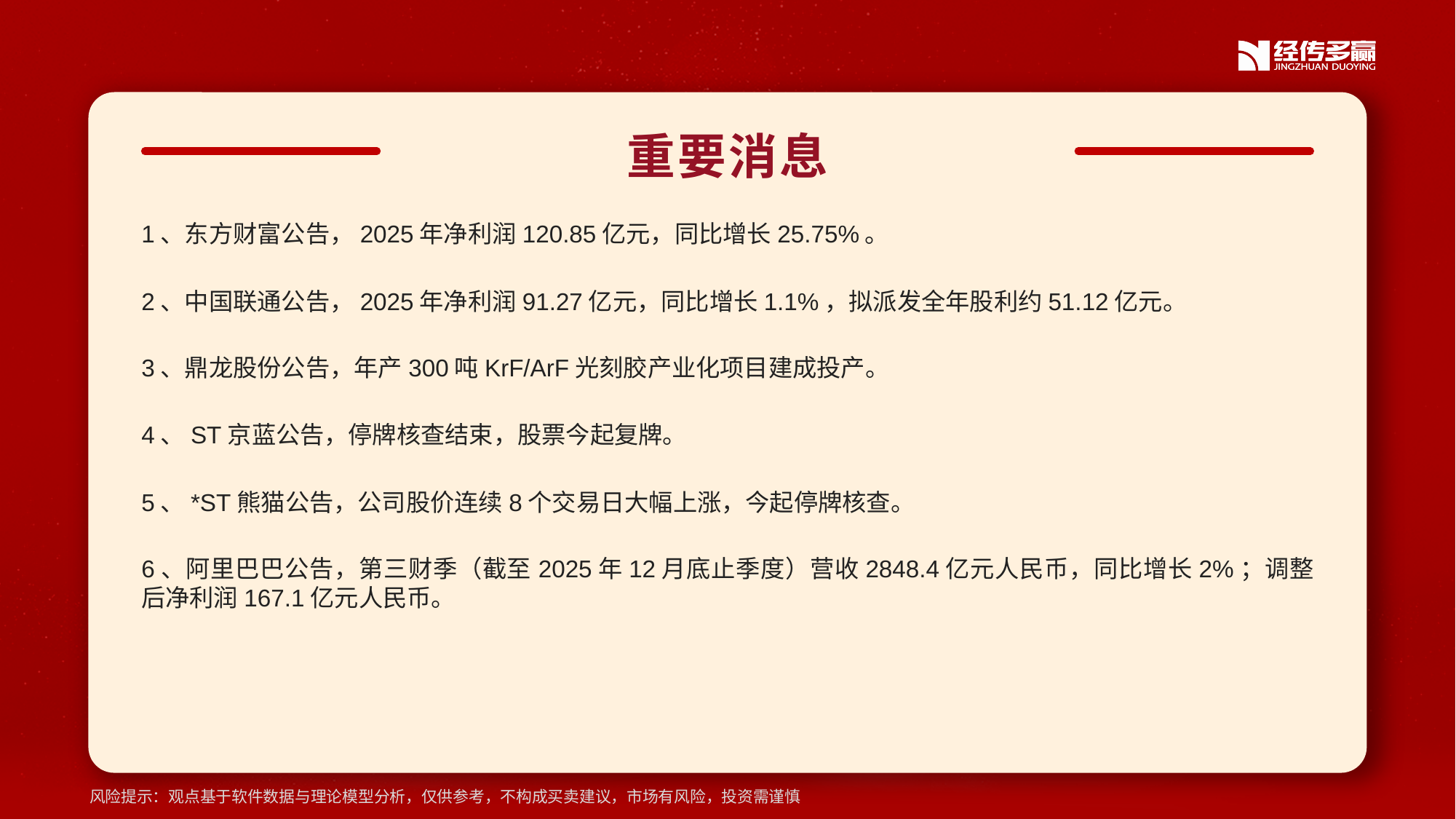

重要消息
1、东方财富公告，2025年净利润120.85亿元，同比增长25.75%。
2、中国联通公告，2025年净利润91.27亿元，同比增长1.1%，拟派发全年股利约51.12亿元。
3、鼎龙股份公告，年产300吨KrF/ArF光刻胶产业化项目建成投产。
4、ST京蓝公告，停牌核查结束，股票今起复牌。
5、*ST熊猫公告，公司股价连续8个交易日大幅上涨，今起停牌核查。
6、阿里巴巴公告，第三财季（截至2025年12月底止季度）营收2848.4亿元人民币，同比增长2%；调整后净利润167.1亿元人民币。